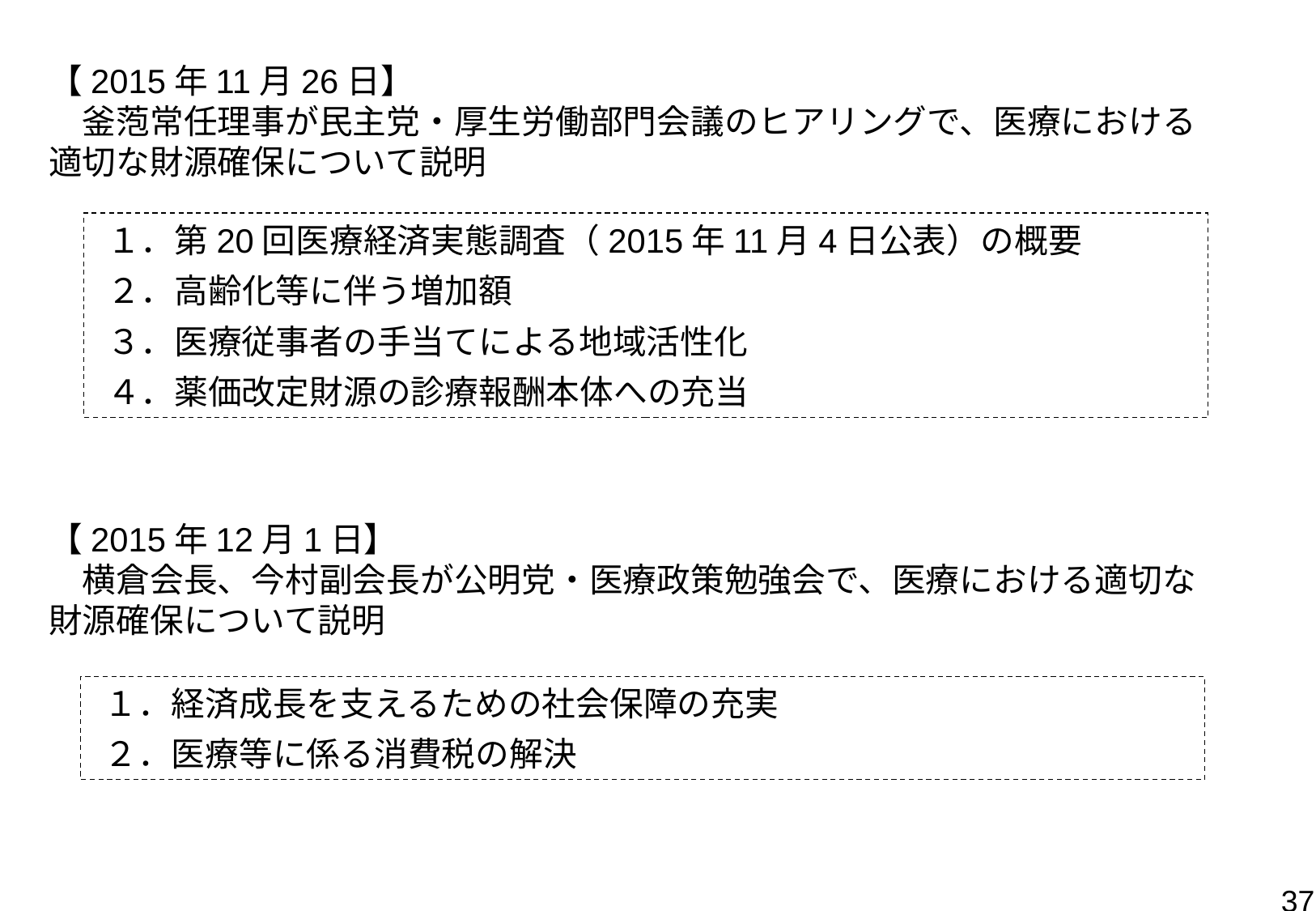

【2015年11月26日】
　釜萢常任理事が民主党・厚生労働部門会議のヒアリングで、医療における適切な財源確保について説明
１．第20回医療経済実態調査（2015年11月4日公表）の概要
２．高齢化等に伴う増加額
３．医療従事者の手当てによる地域活性化
４．薬価改定財源の診療報酬本体への充当
【2015年12月1日】
　横倉会長、今村副会長が公明党・医療政策勉強会で、医療における適切な財源確保について説明
１．経済成長を支えるための社会保障の充実
２．医療等に係る消費税の解決
37